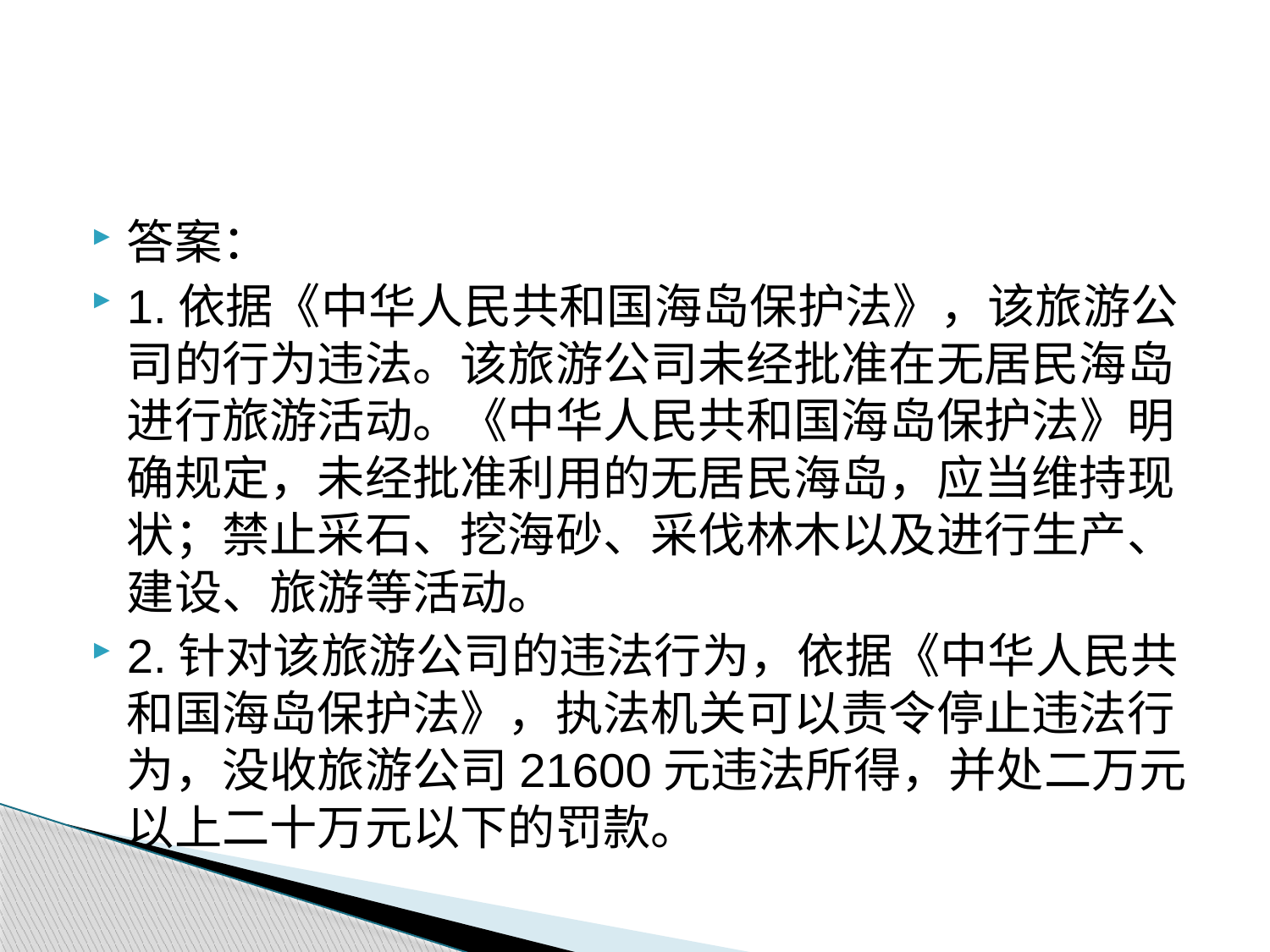

#
答案：
1.依据《中华人民共和国海岛保护法》，该旅游公司的行为违法。该旅游公司未经批准在无居民海岛进行旅游活动。《中华人民共和国海岛保护法》明确规定，未经批准利用的无居民海岛，应当维持现状；禁止采石、挖海砂、采伐林木以及进行生产、建设、旅游等活动。
2.针对该旅游公司的违法行为，依据《中华人民共和国海岛保护法》，执法机关可以责令停止违法行为，没收旅游公司21600元违法所得，并处二万元以上二十万元以下的罚款。